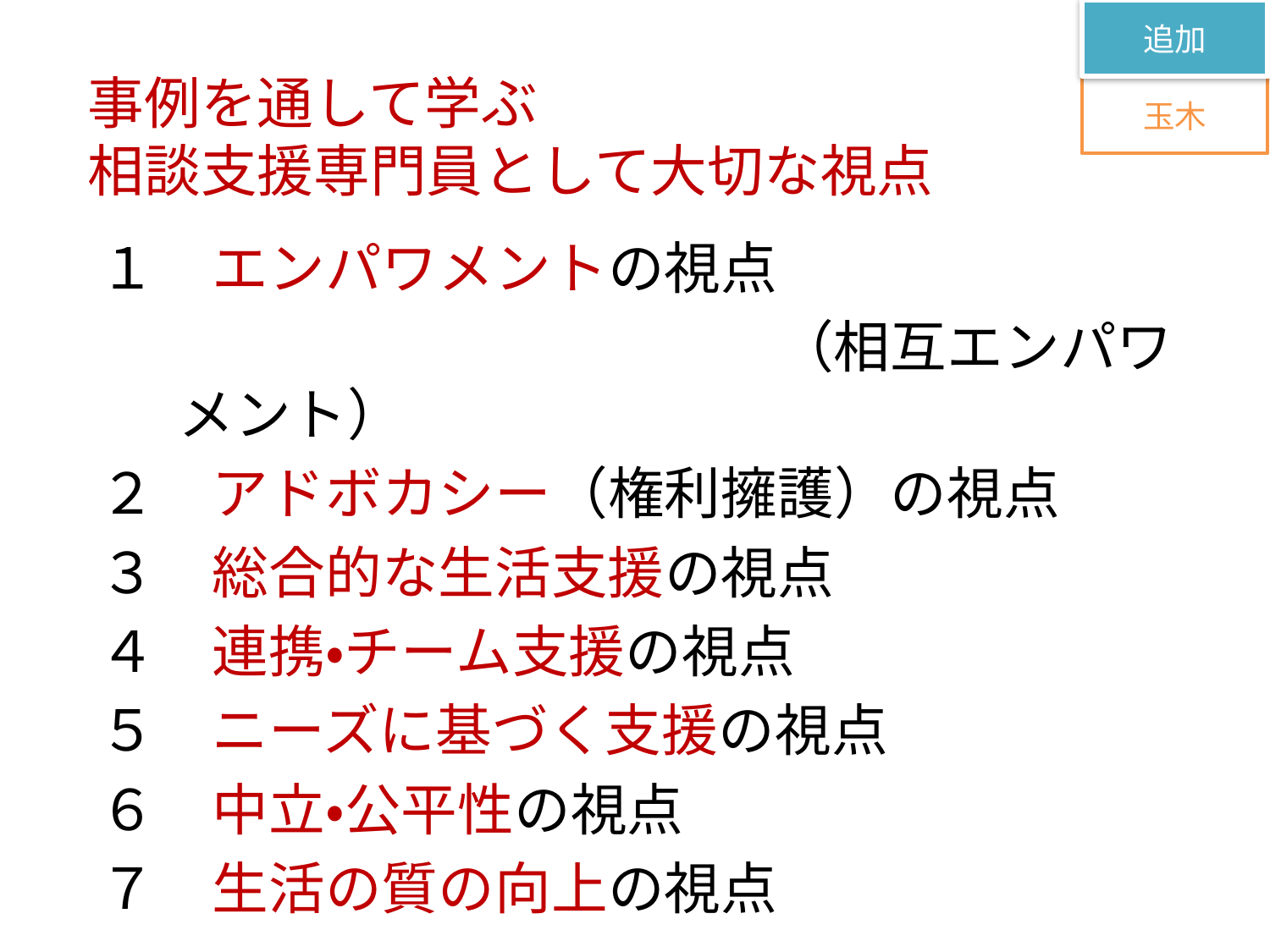

追加
# 事例を通して学ぶ 相談支援専門員として大切な視点
玉木
１　エンパワメントの視点
　　　　　　　　　　　　（相互エンパワメント）
２　アドボカシー（権利擁護）の視点
３　総合的な生活支援の視点
４　連携・チーム支援の視点
５　ニーズに基づく支援の視点
６　中立・公平性の視点
７　生活の質の向上の視点